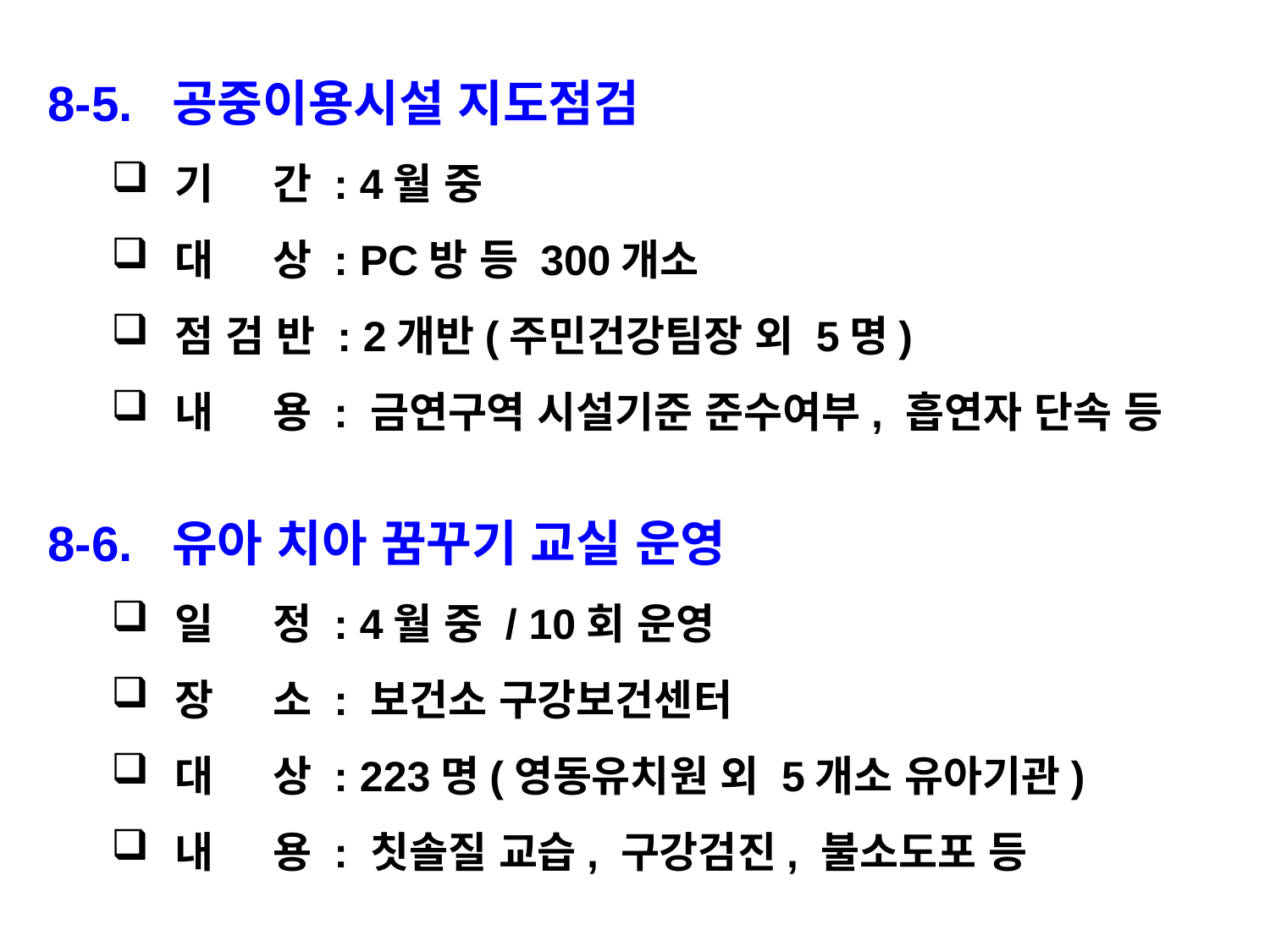

8-5.  공중이용시설 지도점검
기     간 : 4월 중
대     상 : PC방 등 300개소
점 검 반 : 2개반(주민건강팀장 외 5명)
내     용 : 금연구역 시설기준 준수여부, 흡연자 단속 등
8-6.  유아 치아 꿈꾸기 교실 운영
일     정 : 4월 중 / 10회 운영
장     소 : 보건소 구강보건센터
대     상 : 223명(영동유치원 외 5개소 유아기관)
내     용 : 칫솔질 교습, 구강검진, 불소도포 등